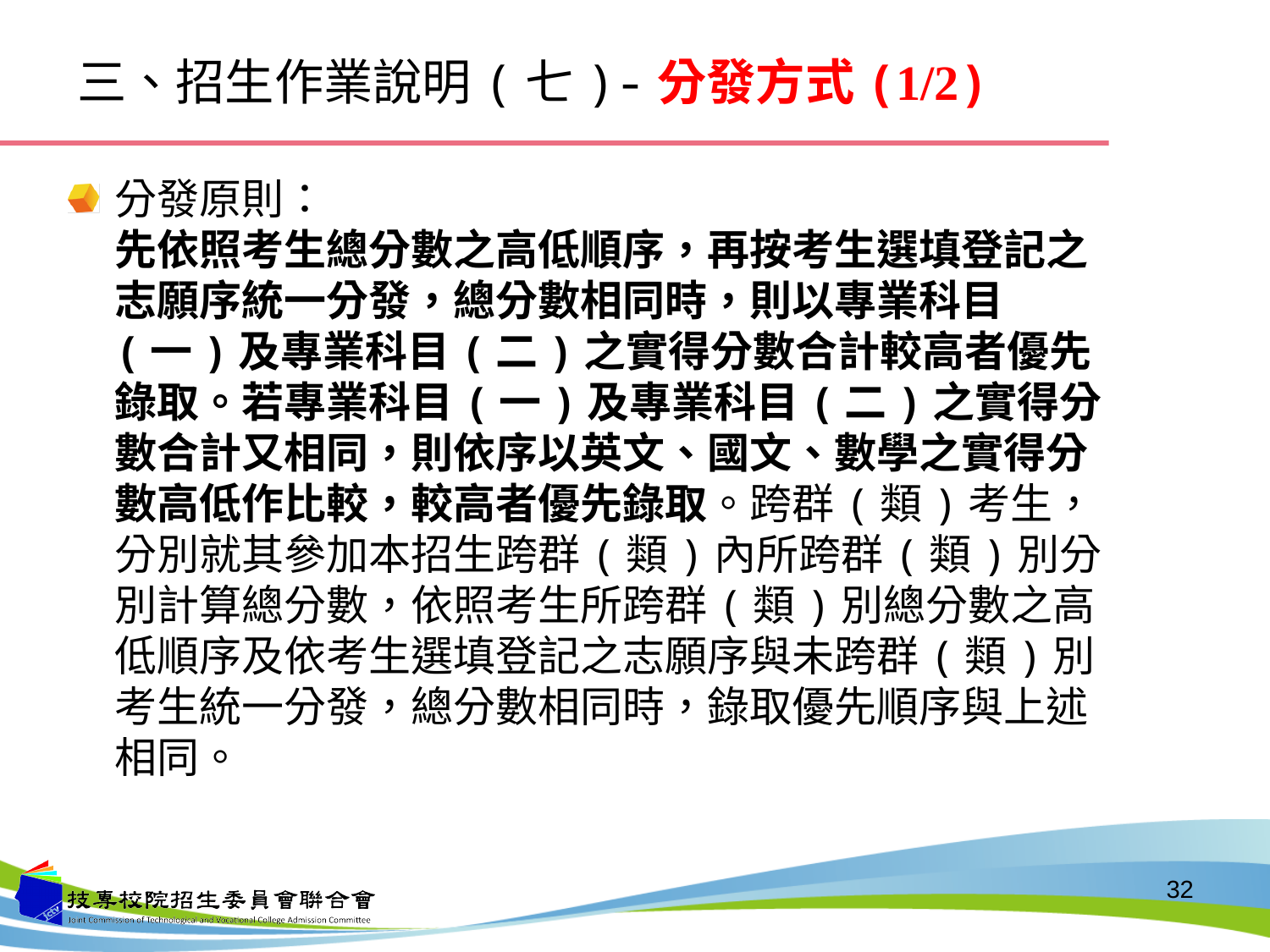

三、招生作業說明(七)-分發方式(1/2)
分發原則：
先依照考生總分數之高低順序，再按考生選填登記之志願序統一分發，總分數相同時，則以專業科目(一)及專業科目(二)之實得分數合計較高者優先錄取。若專業科目(一)及專業科目(二)之實得分數合計又相同，則依序以英文、國文、數學之實得分數高低作比較，較高者優先錄取。跨群(類)考生，分別就其參加本招生跨群(類)內所跨群(類)別分別計算總分數，依照考生所跨群(類)別總分數之高低順序及依考生選填登記之志願序與未跨群(類)別考生統一分發，總分數相同時，錄取優先順序與上述相同。

32